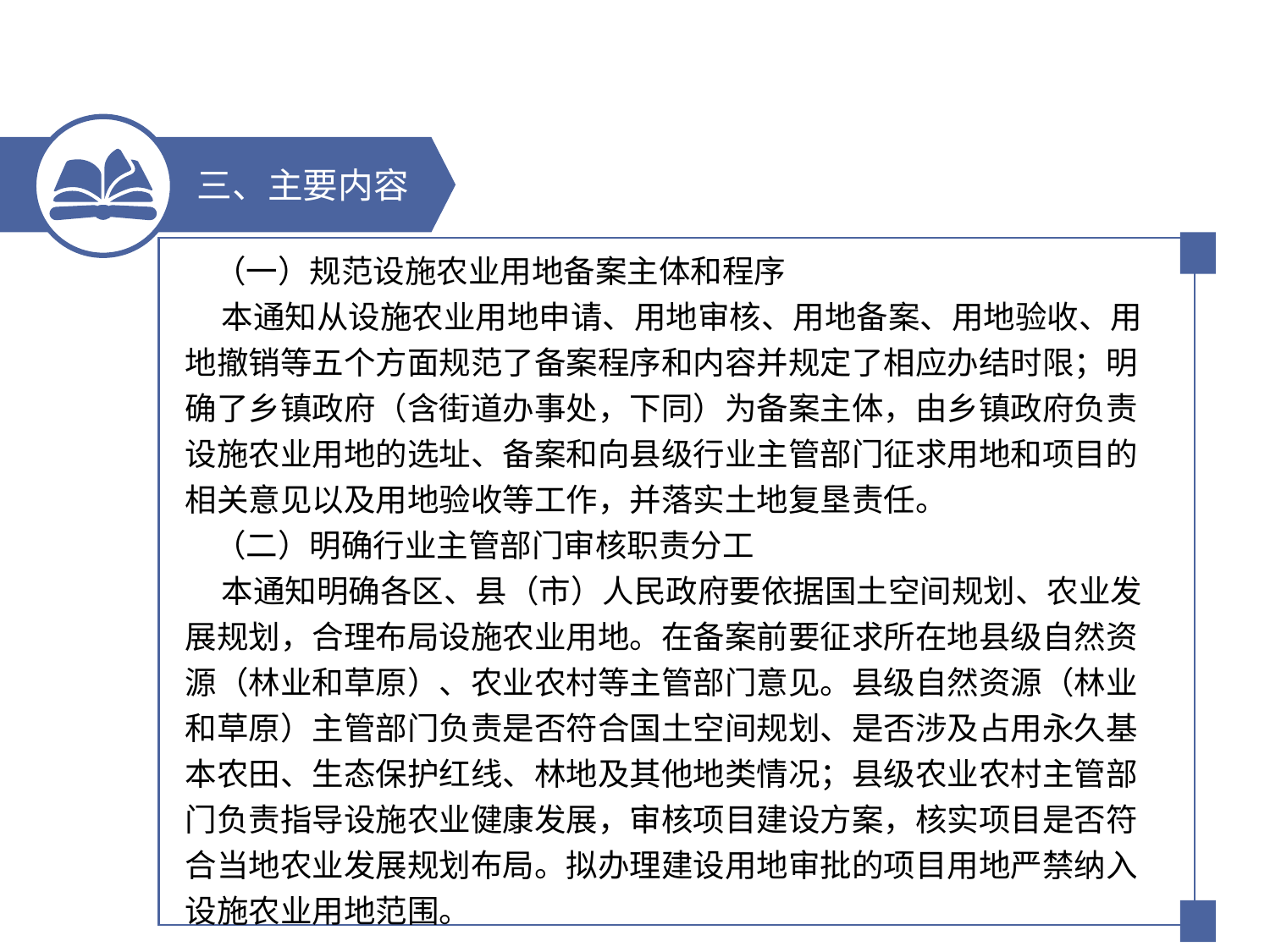

三、主要内容

   （一）规范设施农业用地备案主体和程序
    本通知从设施农业用地申请、用地审核、用地备案、用地验收、用地撤销等五个方面规范了备案程序和内容并规定了相应办结时限；明确了乡镇政府（含街道办事处，下同）为备案主体，由乡镇政府负责设施农业用地的选址、备案和向县级行业主管部门征求用地和项目的相关意见以及用地验收等工作，并落实土地复垦责任。
   （二）明确行业主管部门审核职责分工
    本通知明确各区、县（市）人民政府要依据国土空间规划、农业发展规划，合理布局设施农业用地。在备案前要征求所在地县级自然资源（林业和草原）、农业农村等主管部门意见。县级自然资源（林业和草原）主管部门负责是否符合国土空间规划、是否涉及占用永久基本农田、生态保护红线、林地及其他地类情况；县级农业农村主管部门负责指导设施农业健康发展，审核项目建设方案，核实项目是否符合当地农业发展规划布局。拟办理建设用地审批的项目用地严禁纳入设施农业用地范围。